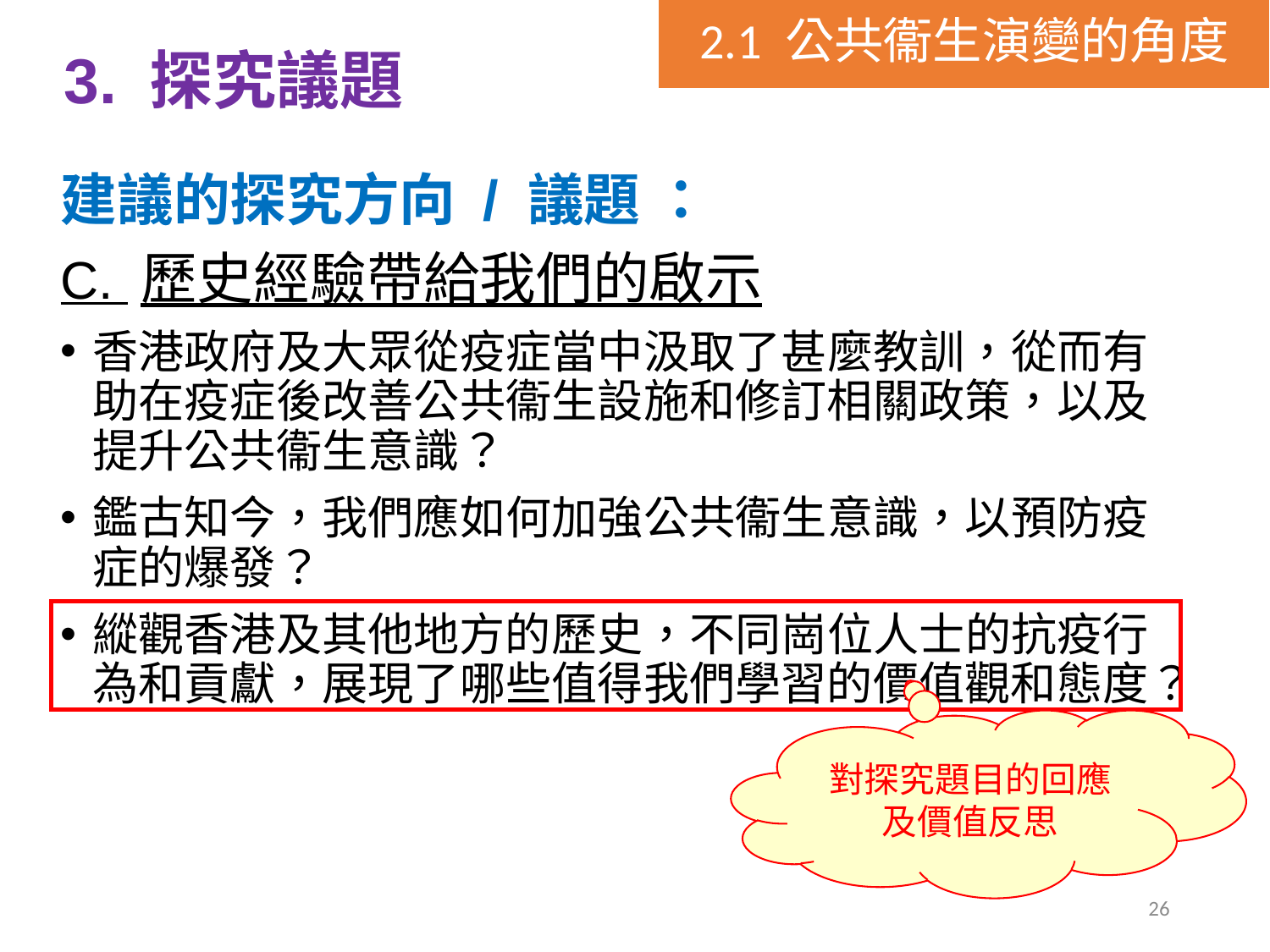

2.1 公共衞生演變的角度
# 3. 探究議題
建議的探究方向 / 議題 ：
C. 歷史經驗帶給我們的啟示
香港政府及大眾從疫症當中汲取了甚麼教訓，從而有助在疫症後改善公共衞生設施和修訂相關政策，以及提升公共衞生意識？
鑑古知今，我們應如何加強公共衞生意識，以預防疫症的爆發？
縱觀香港及其他地方的歷史，不同崗位人士的抗疫行為和貢獻，展現了哪些值得我們學習的價值觀和態度？

對探究題目的回應及價值反思
26